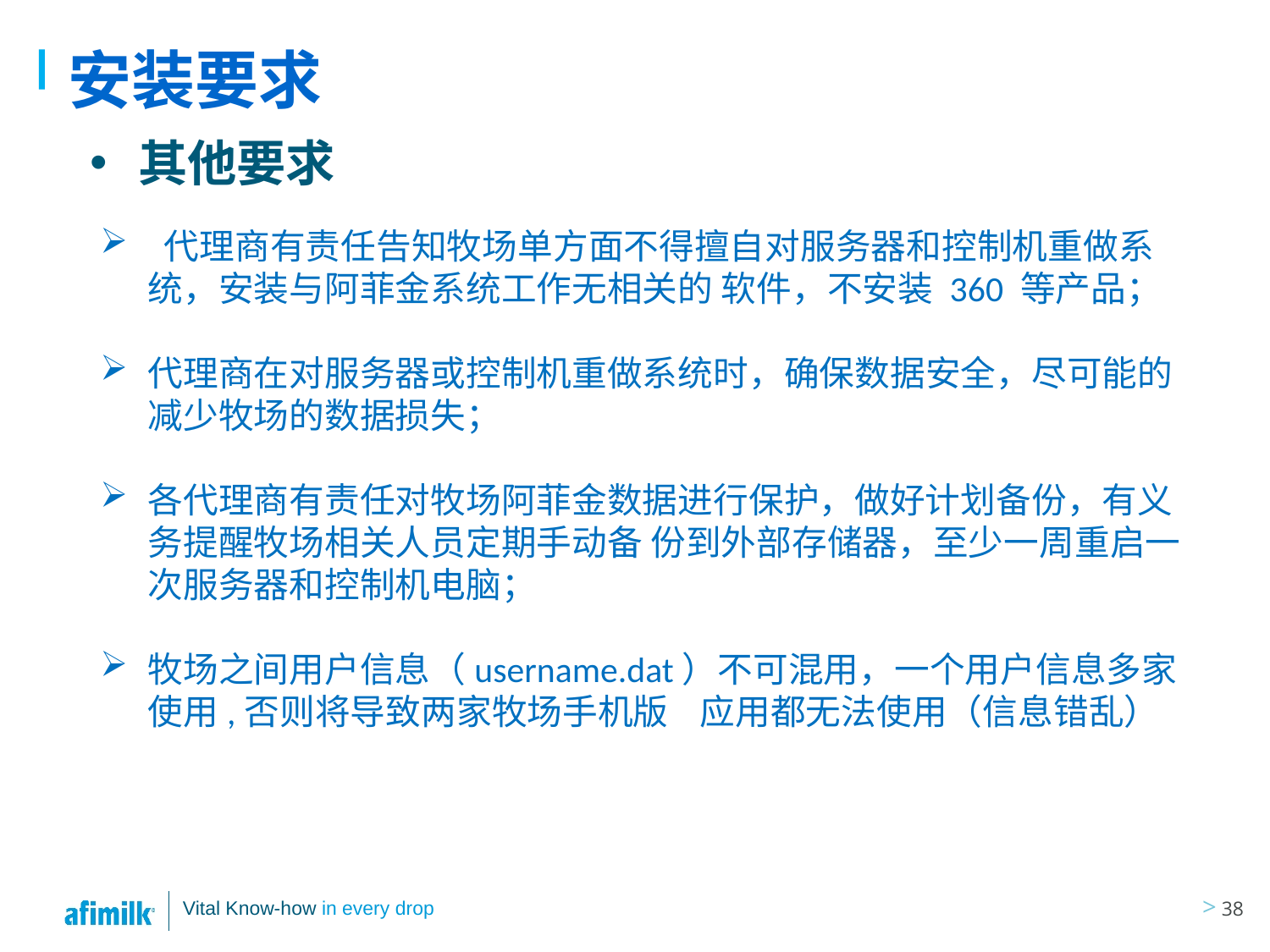

# 安装要求
其他要求
 代理商有责任告知牧场单方面不得擅自对服务器和控制机重做系统，安装与阿菲金系统工作无相关的 软件，不安装 360 等产品；

代理商在对服务器或控制机重做系统时，确保数据安全，尽可能的减少牧场的数据损失；

各代理商有责任对牧场阿菲金数据进行保护，做好计划备份，有义务提醒牧场相关人员定期手动备 份到外部存储器，至少一周重启一次服务器和控制机电脑；

牧场之间用户信息（username.dat）不可混用，一个用户信息多家使用,否则将导致两家牧场手机版    应用都无法使用（信息错乱）